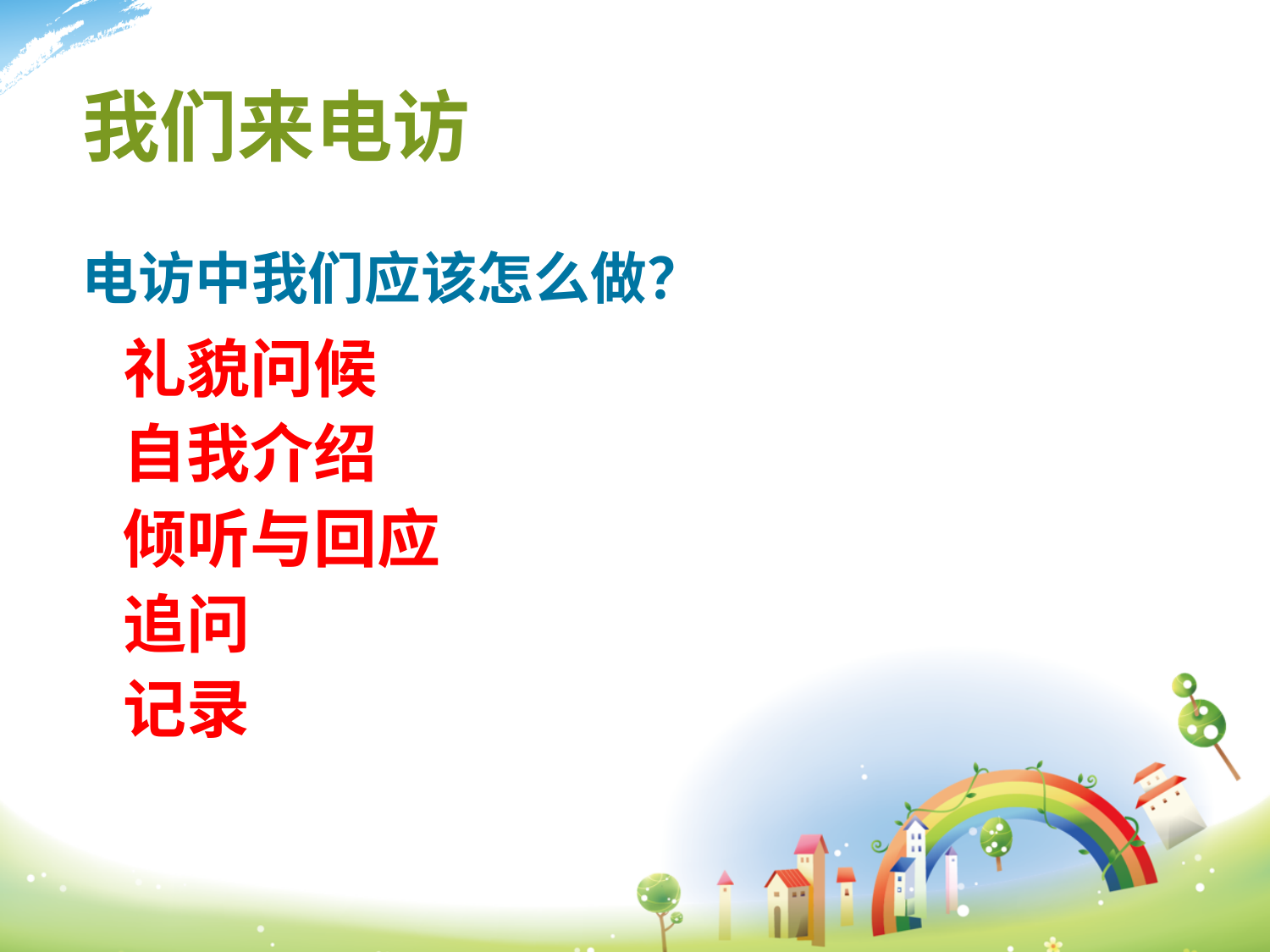

我们来电访

电访中我们应该怎么做？

礼貌问候
自我介绍
倾听与回应
追问
记录